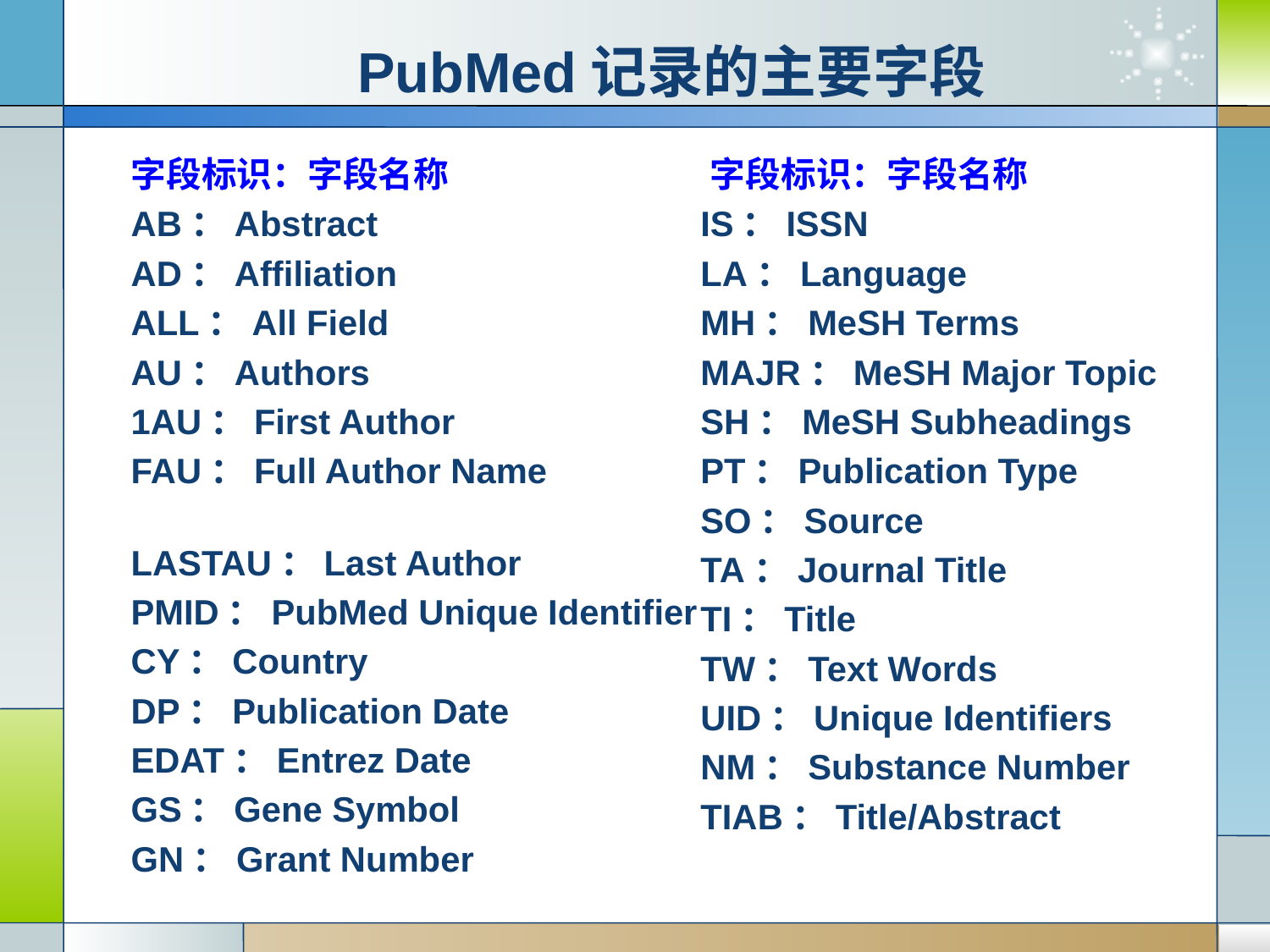

PubMed记录的主要字段
字段标识：字段名称
AB：Abstract
AD：Affiliation
ALL：All Field
AU：Authors
1AU：First Author
FAU：Full Author Name
LASTAU：Last Author
PMID：PubMed Unique Identifier
CY：Country
DP：Publication Date
EDAT：Entrez Date
GS：Gene Symbol
GN：Grant Number
  字段标识：字段名称
 IS：ISSN
 LA：Language
 MH：MeSH Terms
 MAJR：MeSH Major Topic
 SH：MeSH Subheadings
 PT：Publication Type
 SO：Source
 TA：Journal Title
 TI：Title
 TW：Text Words
 UID：Unique Identifiers
 NM：Substance Number
 TIAB：Title/Abstract